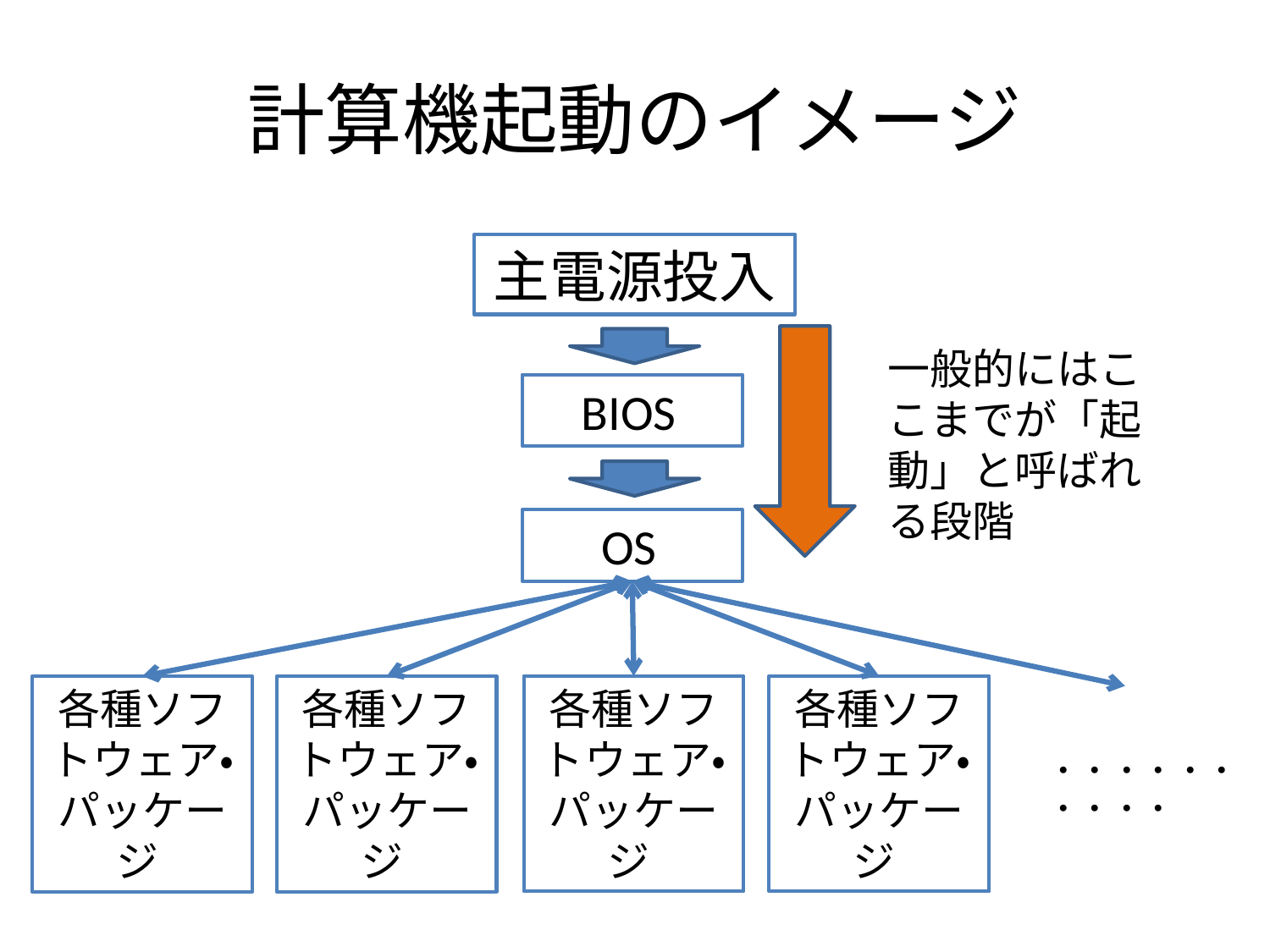

# 計算機起動のイメージ
主電源投入

一般的にはここまでが「起動」と呼ばれる段階
BIOS

OS
各種ソフトウェア・パッケージ
各種ソフトウェア・パッケージ
各種ソフトウェア・パッケージ
各種ソフトウェア・パッケージ
・・・・・・・・・・